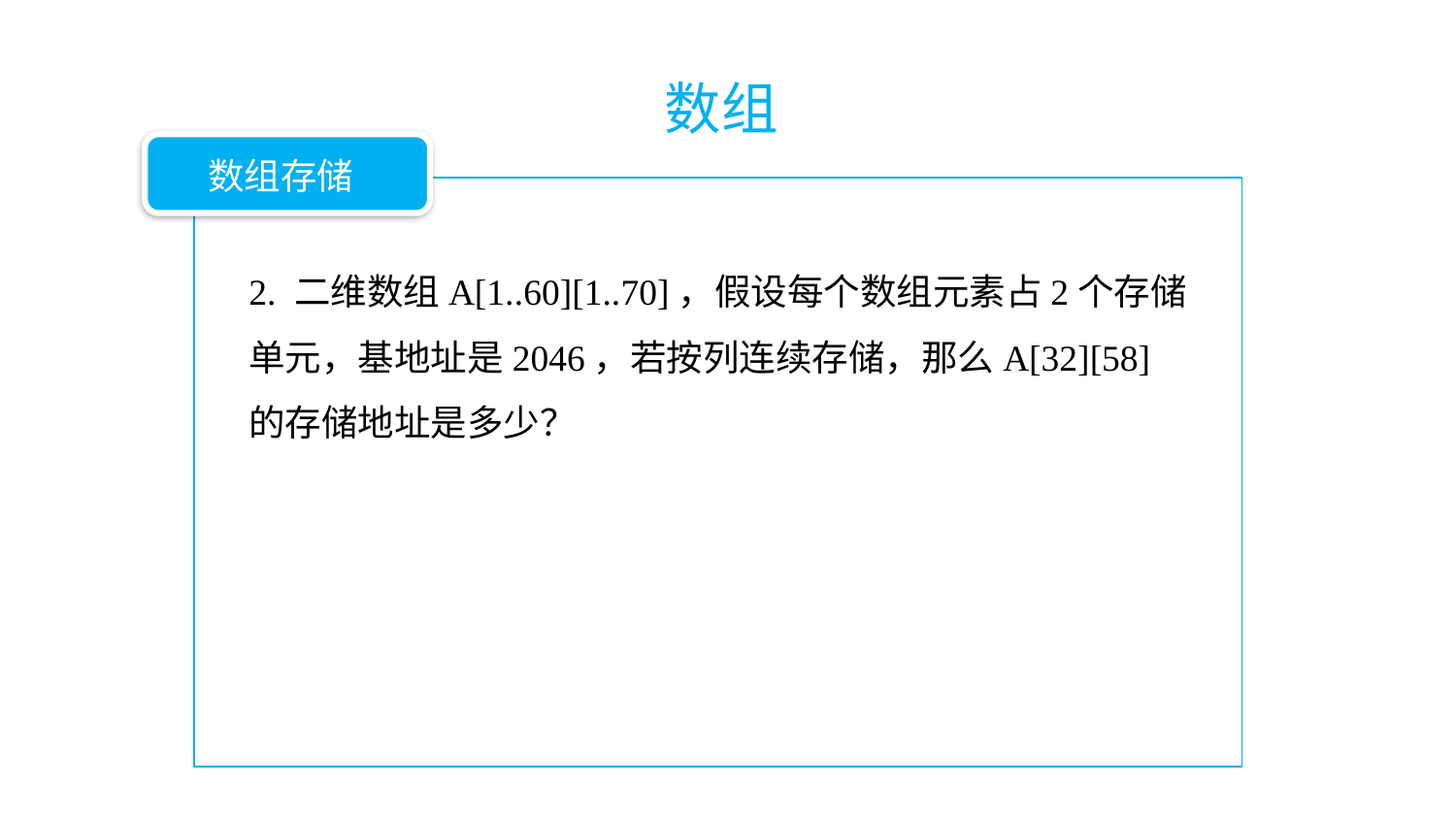

数组

数组存储
2. 二维数组A[1..60][1..70]，假设每个数组元素占2个存储单元，基地址是2046，若按列连续存储，那么A[32][58]的存储地址是多少？
15